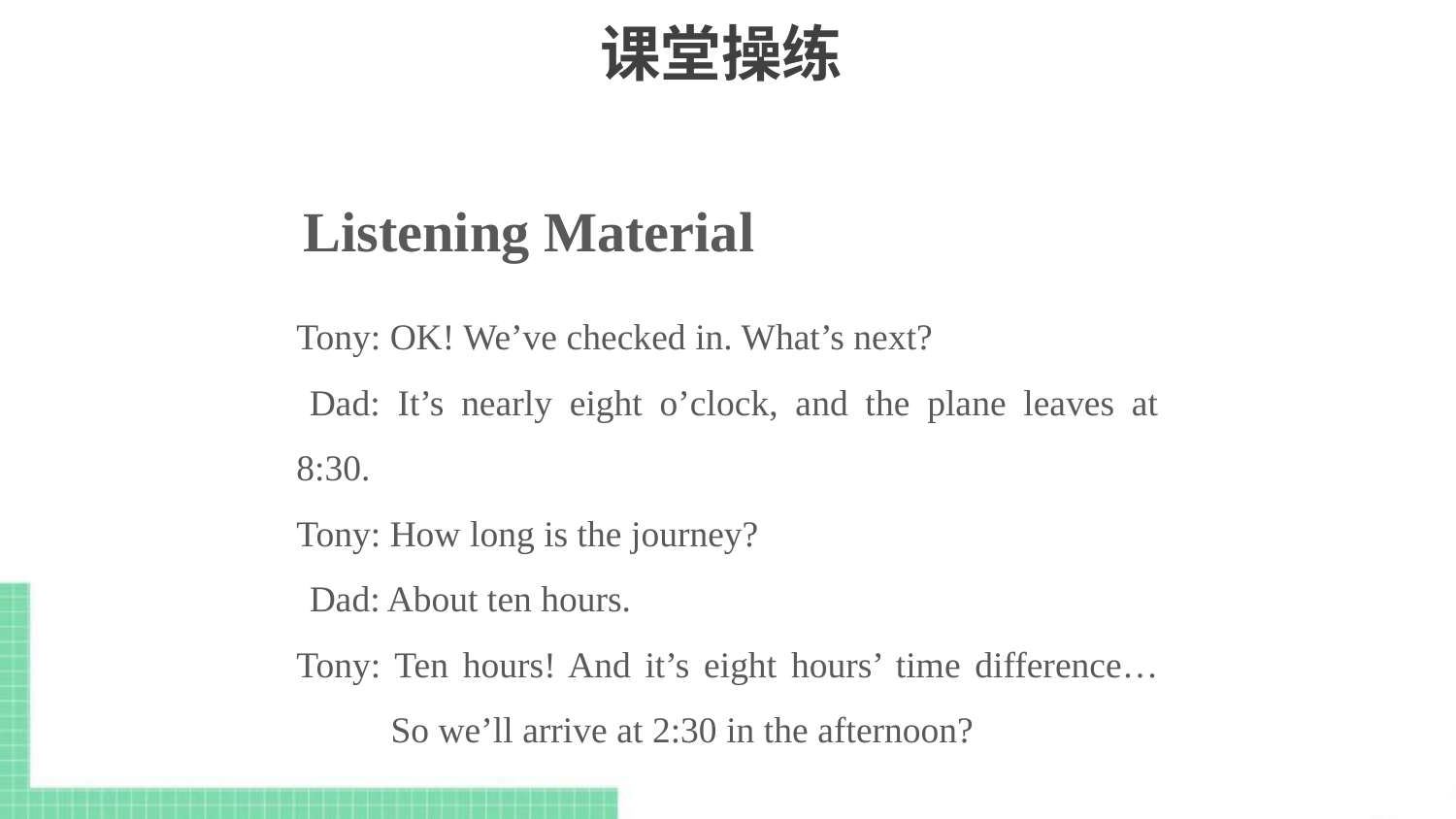

# 课堂操练
Listening Material
Tony: OK! We’ve checked in. What’s next?
Dad: It’s nearly eight o’clock, and the plane leaves at 8:30.
Tony: How long is the journey?
Dad: About ten hours.
Tony: Ten hours! And it’s eight hours’ time difference… So we’ll arrive at 2:30 in the afternoon?